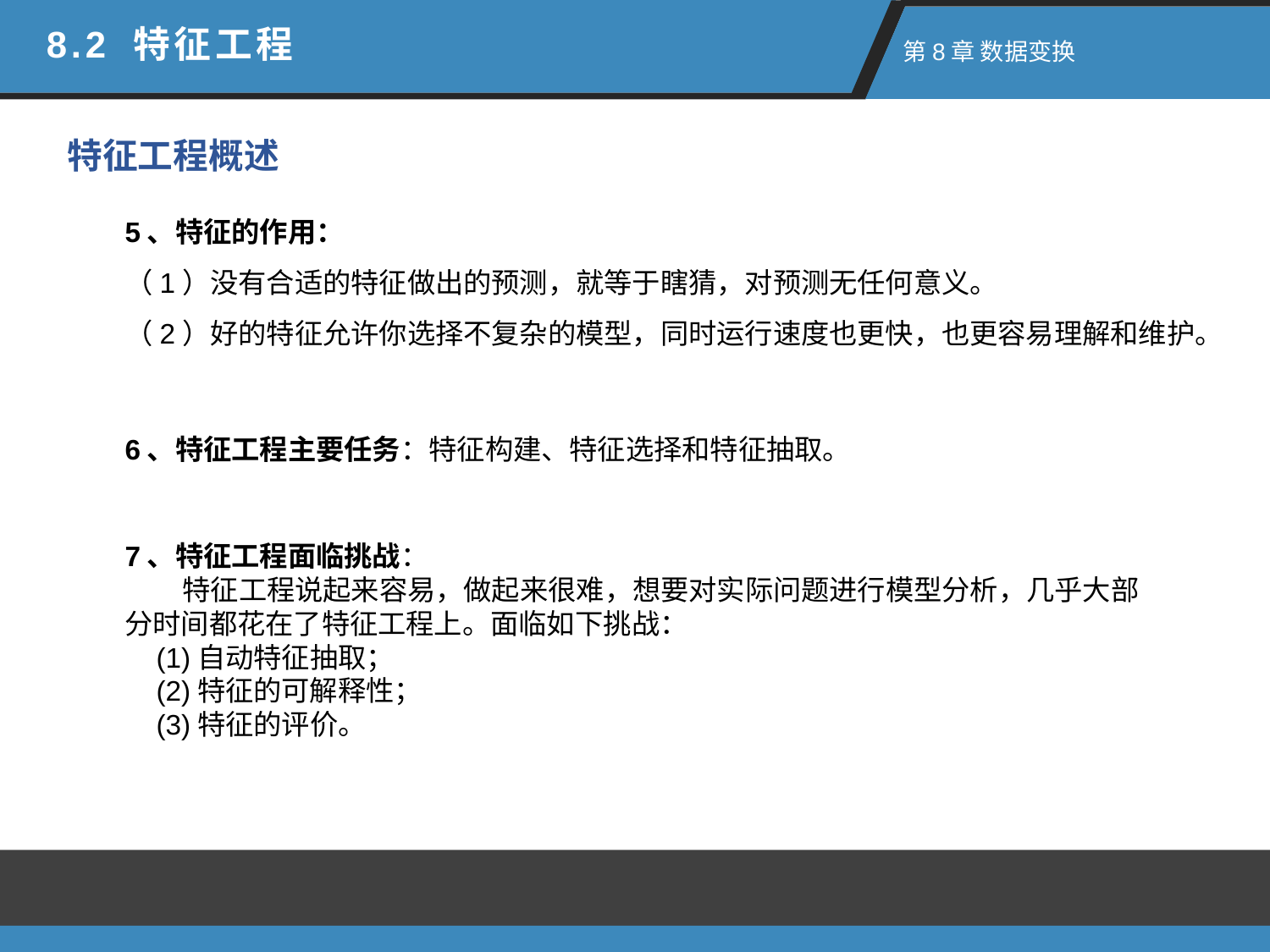

8.2 特征工程
  第8章 数据变换
特征工程概述
5、特征的作用：
（1）没有合适的特征做出的预测，就等于瞎猜，对预测无任何意义。
（2）好的特征允许你选择不复杂的模型，同时运行速度也更快，也更容易理解和维护。

6、特征工程主要任务：特征构建、特征选择和特征抽取。
7、特征工程面临挑战：
        特征工程说起来容易，做起来很难，想要对实际问题进行模型分析，几乎大部分时间都花在了特征工程上。面临如下挑战：
    (1)自动特征抽取；
    (2)特征的可解释性；
    (3)特征的评价。